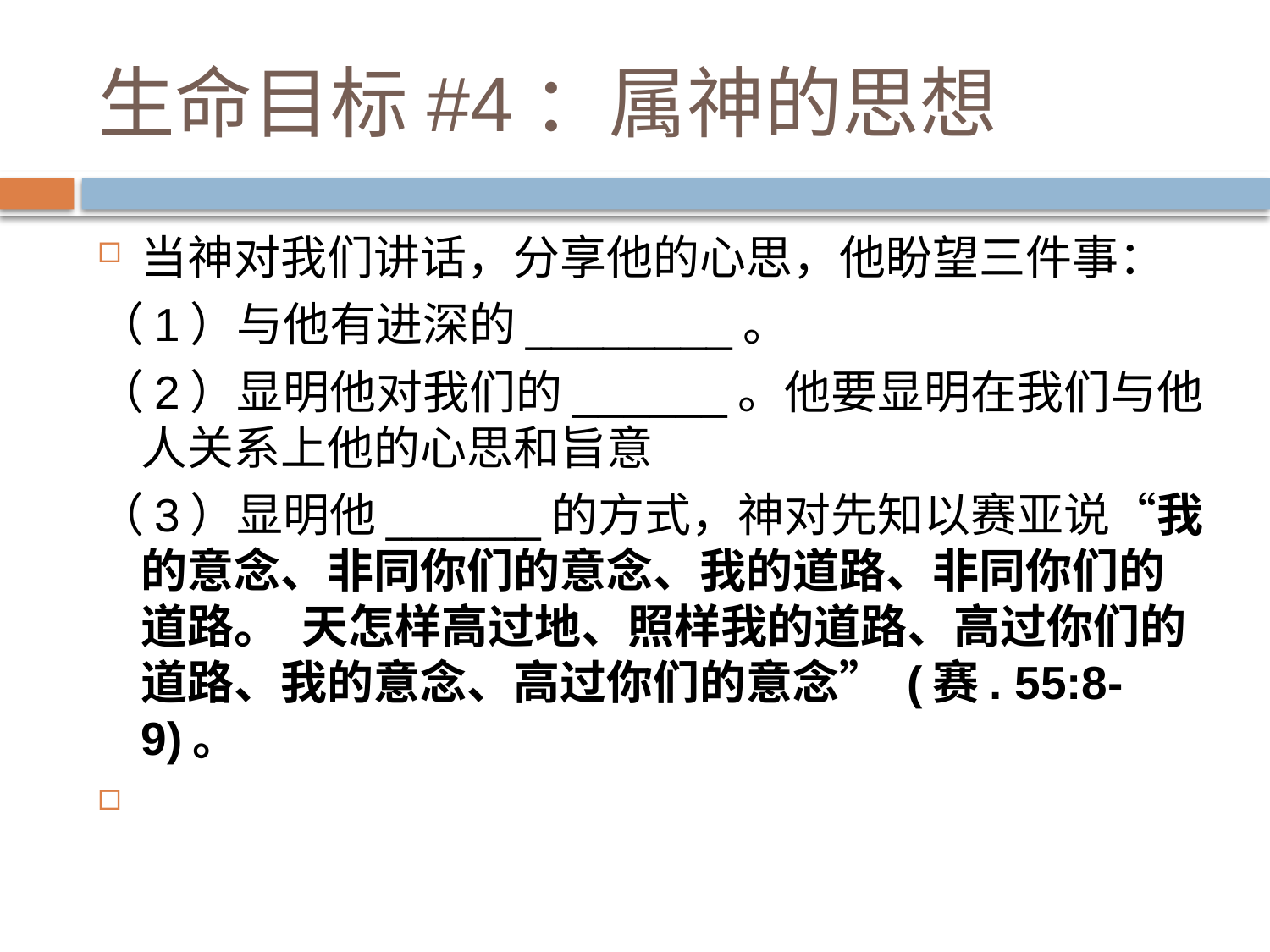

# 生命目标#4：属神的思想
当神对我们讲话，分享他的心思，他盼望三件事：
（1）与他有进深的________。
（2）显明他对我们的______。他要显明在我们与他人关系上他的心思和旨意
（3）显明他______的方式，神对先知以赛亚说“我的意念、非同你们的意念、我的道路、非同你们的道路。  天怎样高过地、照样我的道路、高过你们的道路、我的意念、高过你们的意念” (赛. 55:8-9)。